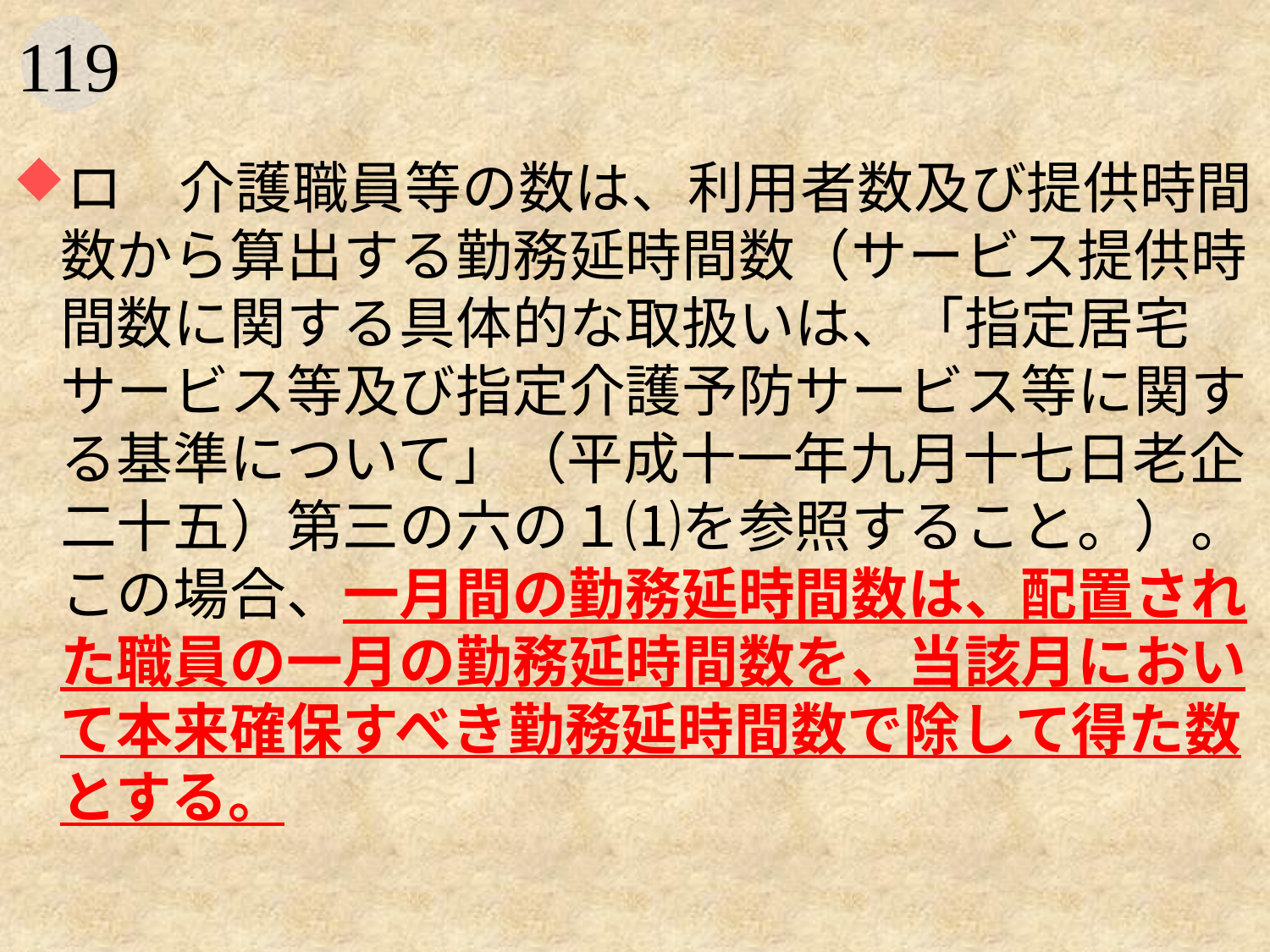

#
ロ　介護職員等の数は、利用者数及び提供時間数から算出する勤務延時間数（サービス提供時間数に関する具体的な取扱いは、「指定居宅サービス等及び指定介護予防サービス等に関する基準について」（平成十一年九月十七日老企二十五）第三の六の１⑴を参照すること。）。この場合、一月間の勤務延時間数は、配置された職員の一月の勤務延時間数を、当該月において本来確保すべき勤務延時間数で除して得た数とする。